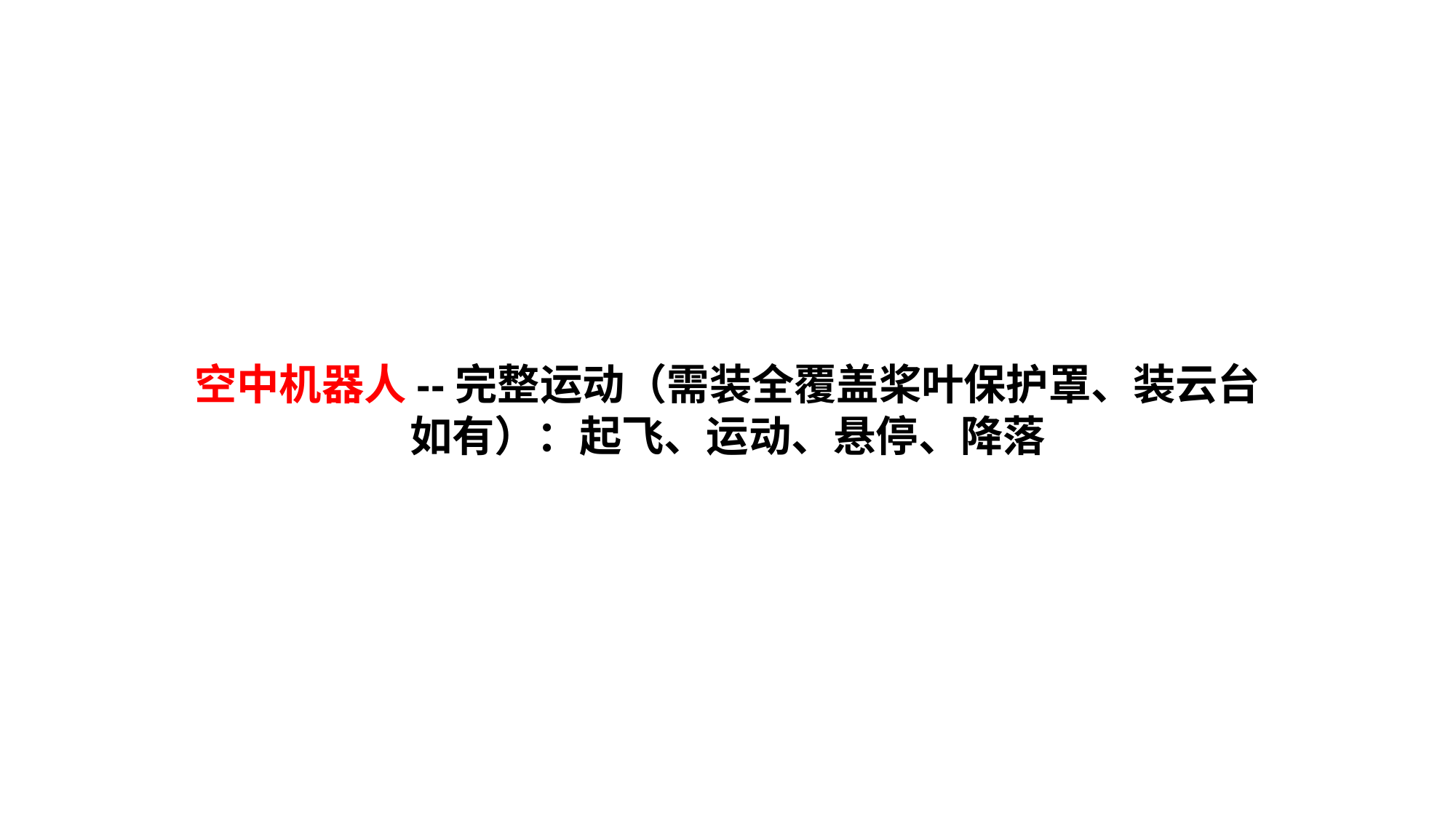

空中机器人--完整运动（需装全覆盖桨叶保护罩、装云台如有）：起飞、运动、悬停、降落